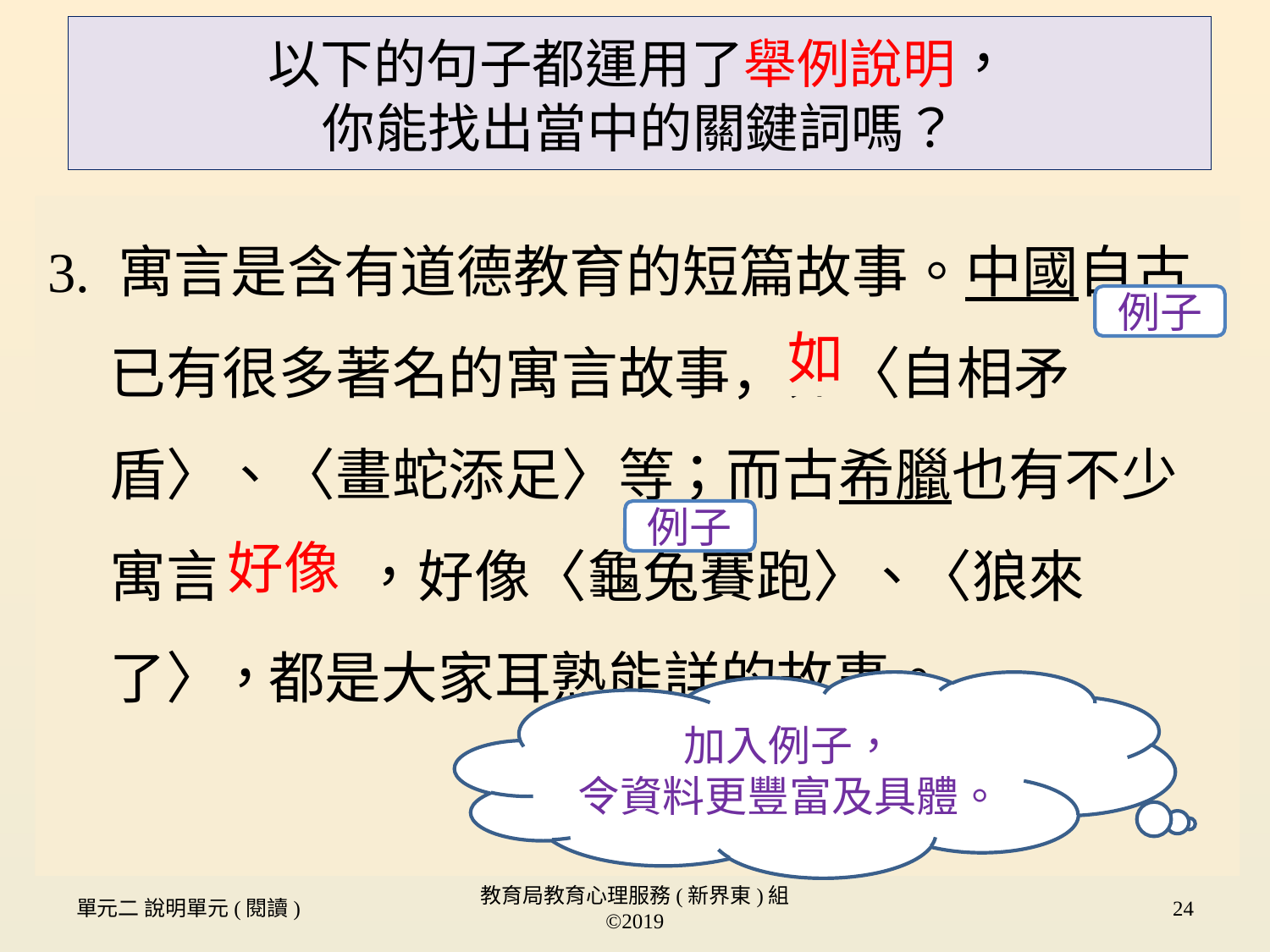

以下的句子都運用了舉例說明，
你能找出當中的關鍵詞嗎？
3. 寓言是含有道德教育的短篇故事。中國自古已有很多著名的寓言故事，如〈自相矛盾〉、〈畫蛇添足〉等；而古希臘也有不少寓言名  篇，好像〈龜兔賽跑〉、〈狼來了〉，都是大家耳熟能詳的故事。

例子
如
例子
好像
加入例子，
令資料更豐富及具體。
單元二 說明單元(閱讀)
教育局教育心理服務(新界東)組 ©2019
24